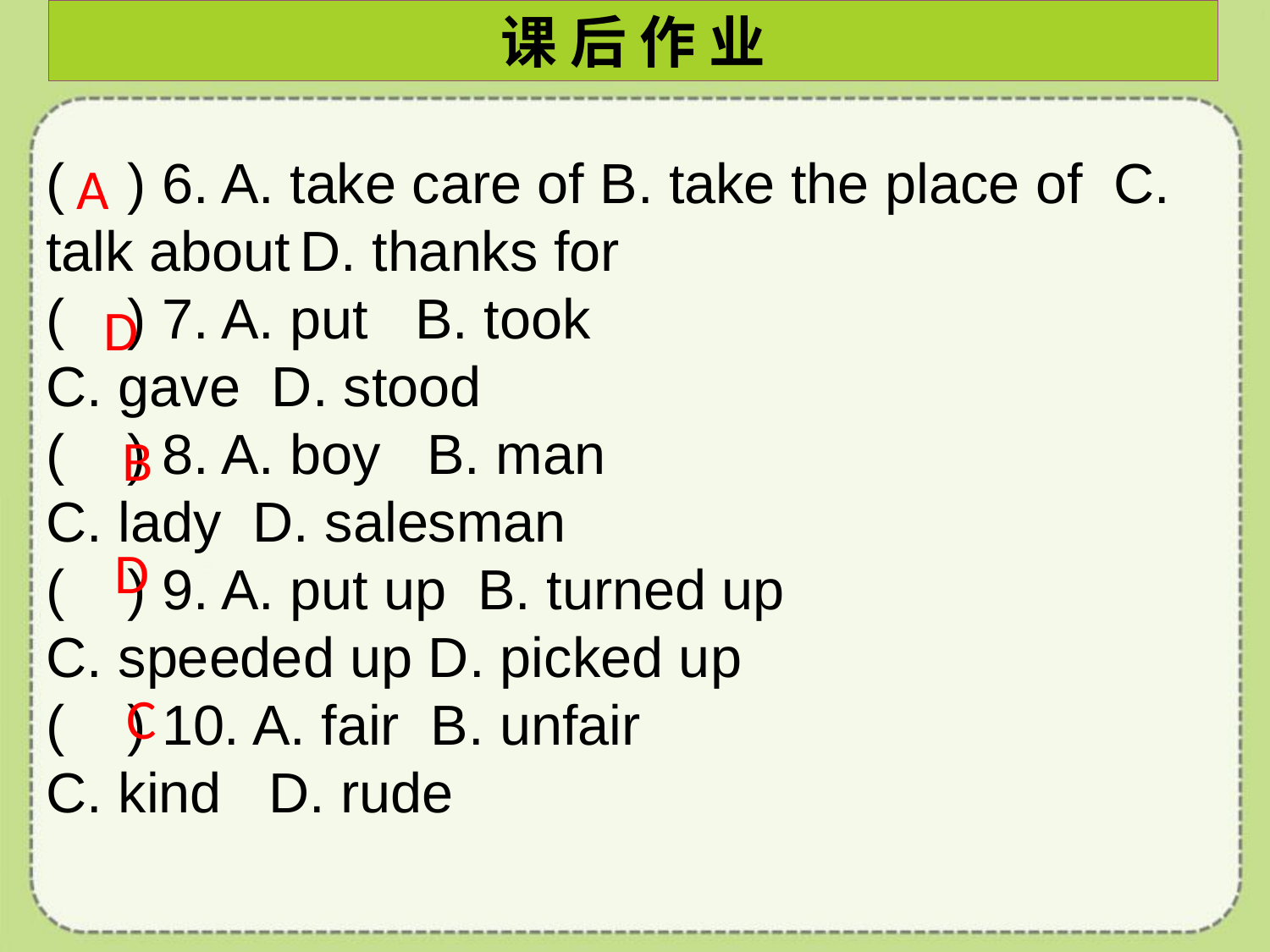

课 后 作 业
(    ) 6. A. take care of B. take the place of  C. talk about	D. thanks for
(    ) 7. A. put   B. took
C. gave  D. stood
(    ) 8. A. boy 	B. man
C. lady  D. salesman
(    ) 9. A. put up  B. turned up
C. speeded up D. picked up
(    ) 10. A. fair  B. unfair
C. kind   D. rude
A
D
B
D
C